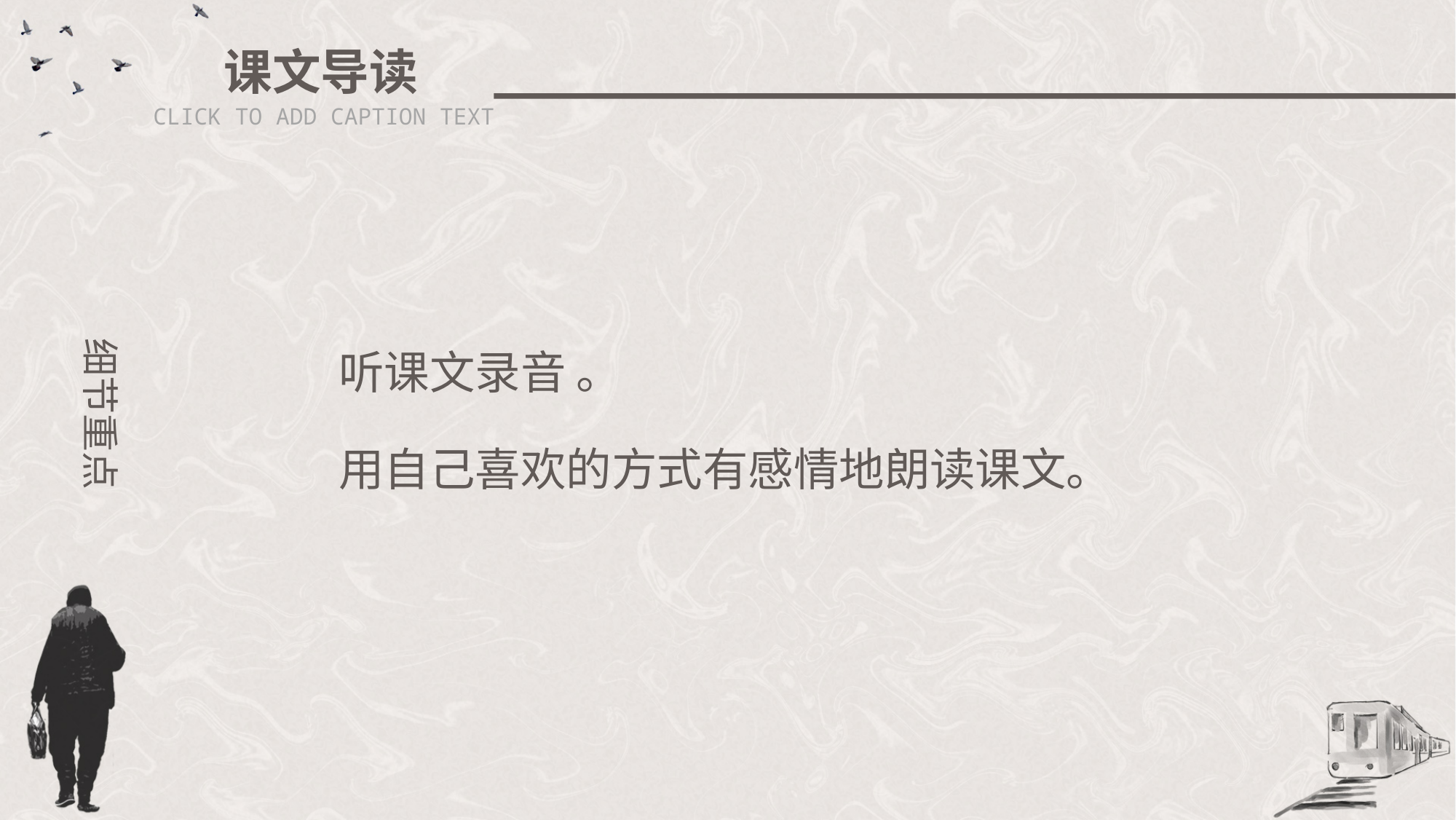

课文导读

CLICK TO ADD CAPTION TEXT
听课文录音 。
用自己喜欢的方式有感情地朗读课文。
细节重点